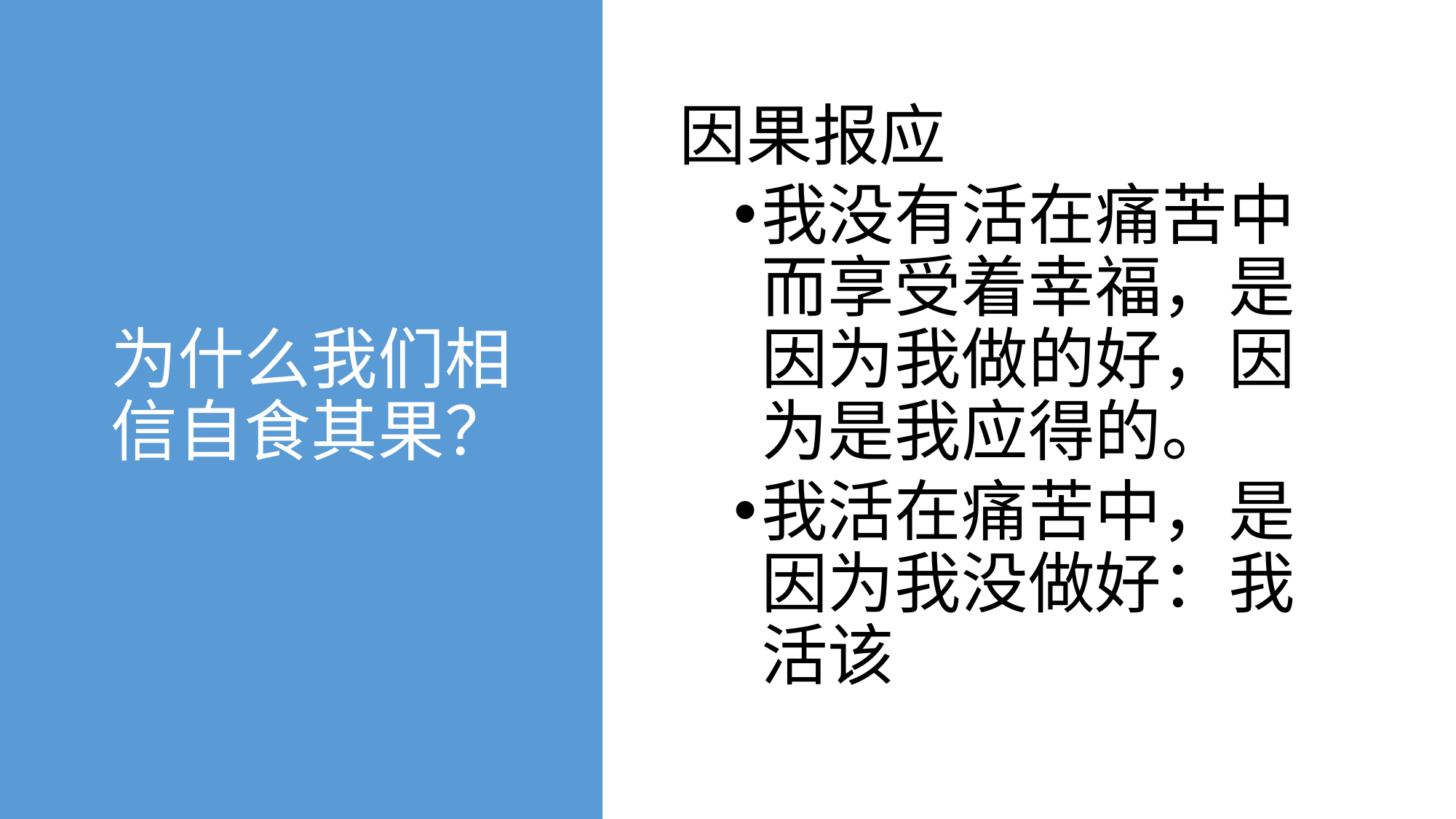

# 为什么我们相信自食其果？
因果报应
我没有活在痛苦中而享受着幸福，是因为我做的好，因为是我应得的。
我活在痛苦中，是因为我没做好：我活该